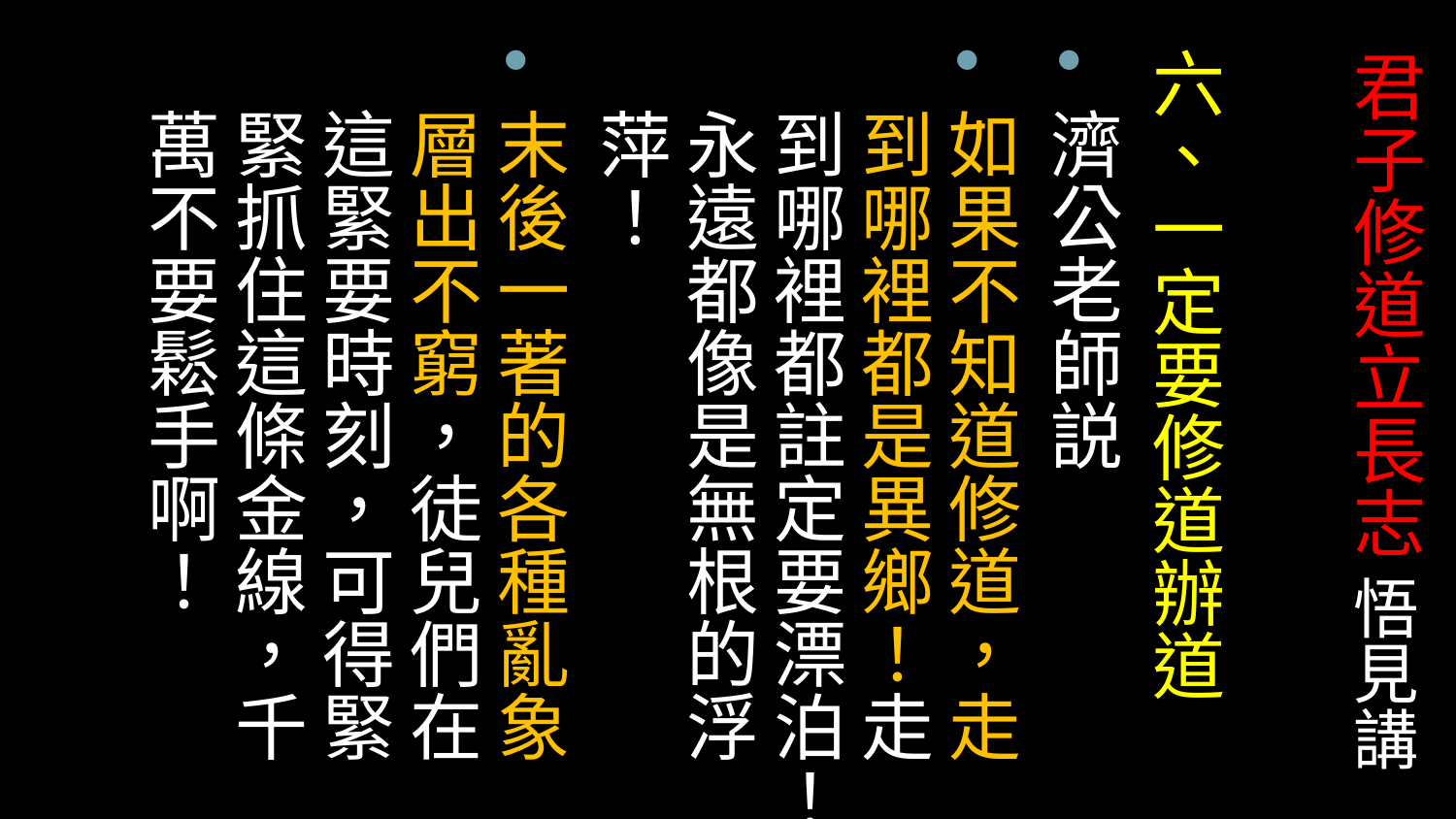

六、一定要修道辦道
濟公老師説
如果不知道修道，走到哪裡都是異鄉！走到哪裡都註定要漂泊！永遠都像是無根的浮萍！
末後一著的各種亂象層出不窮，徒兒們在這緊要時刻，可得緊緊抓住這條金線，千萬不要鬆手啊！

# 君子修道立長志 悟見講